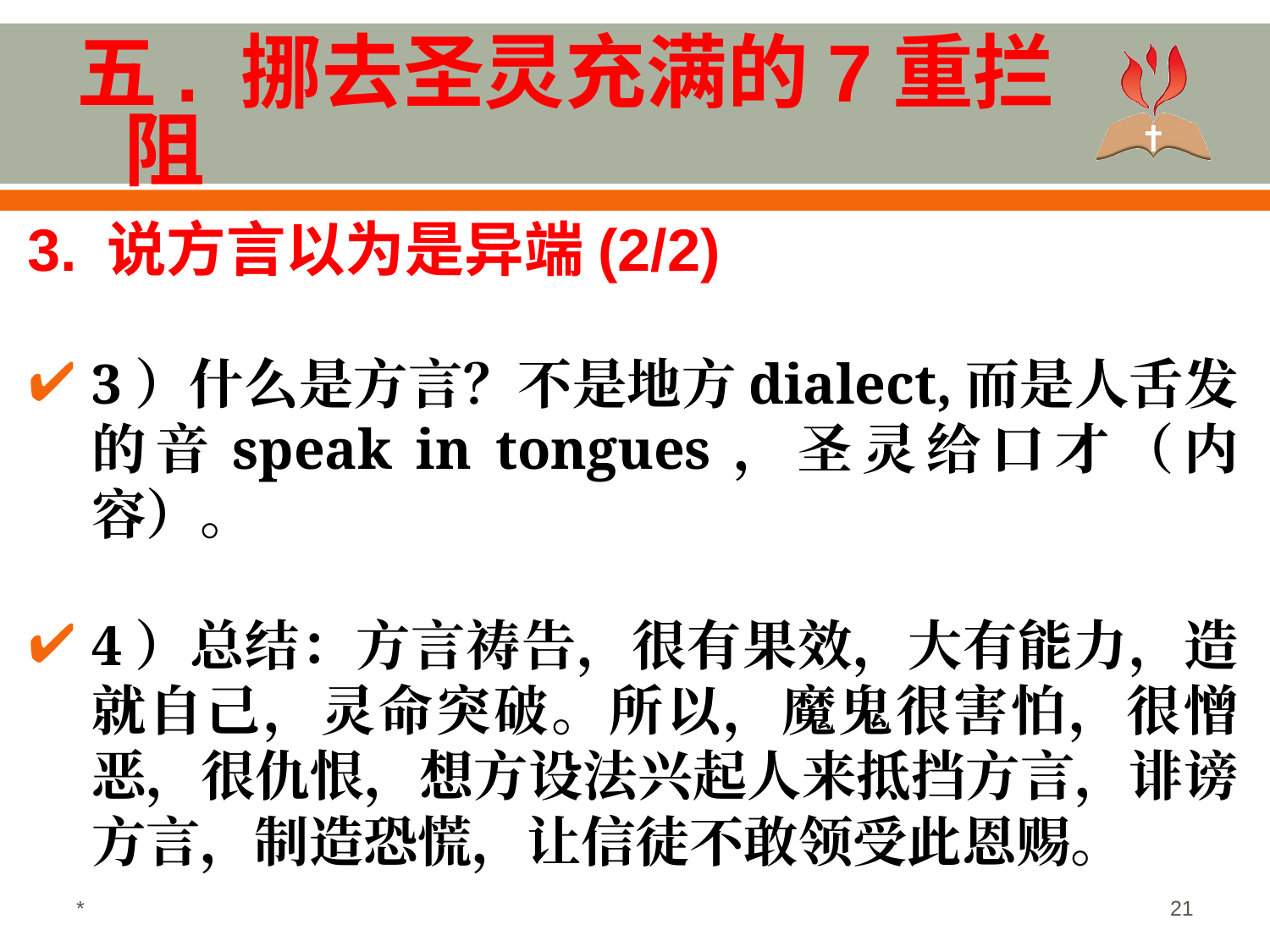

五. 挪去圣灵充满的7重拦阻
3. 说方言以为是异端(2/2)

3）什么是方言？不是地方dialect,而是人舌发的音speak in tongues，圣灵给口才（内容）。

4）总结：方言祷告，很有果效，大有能力，造就自己，灵命突破。所以，魔鬼很害怕，很憎恶，很仇恨，想方设法兴起人来抵挡方言，诽谤方言，制造恐慌，让信徒不敢领受此恩赐。

*
21